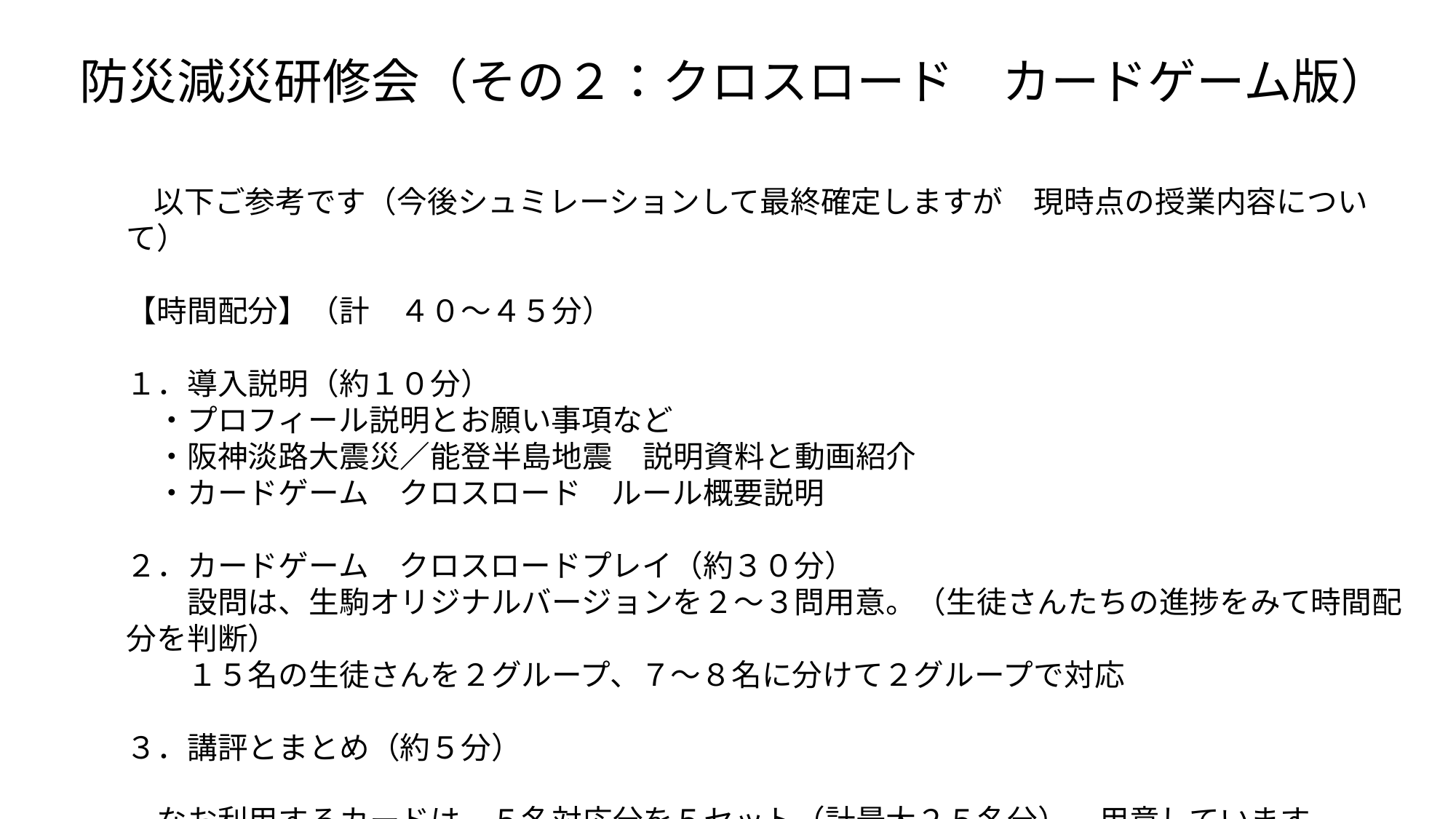

防災減災研修会（その２：クロスロード　カードゲーム版）
　以下ご参考です（今後シュミレーションして最終確定しますが　現時点の授業内容について）

【時間配分】（計　４０～４５分）

１．導入説明（約１０分）
　・プロフィール説明とお願い事項など
　・阪神淡路大震災／能登半島地震　説明資料と動画紹介
　・カードゲーム　クロスロード　ルール概要説明

２．カードゲーム　クロスロードプレイ（約３０分）
　　設問は、生駒オリジナルバージョンを２～３問用意。（生徒さんたちの進捗をみて時間配分を判断）
　　１５名の生徒さんを２グループ、７～８名に分けて２グループで対応

３．講評とまとめ（約５分）

　なお利用するカードは、５名対応分を５セット（計最大２５名分）　用意しています。

1